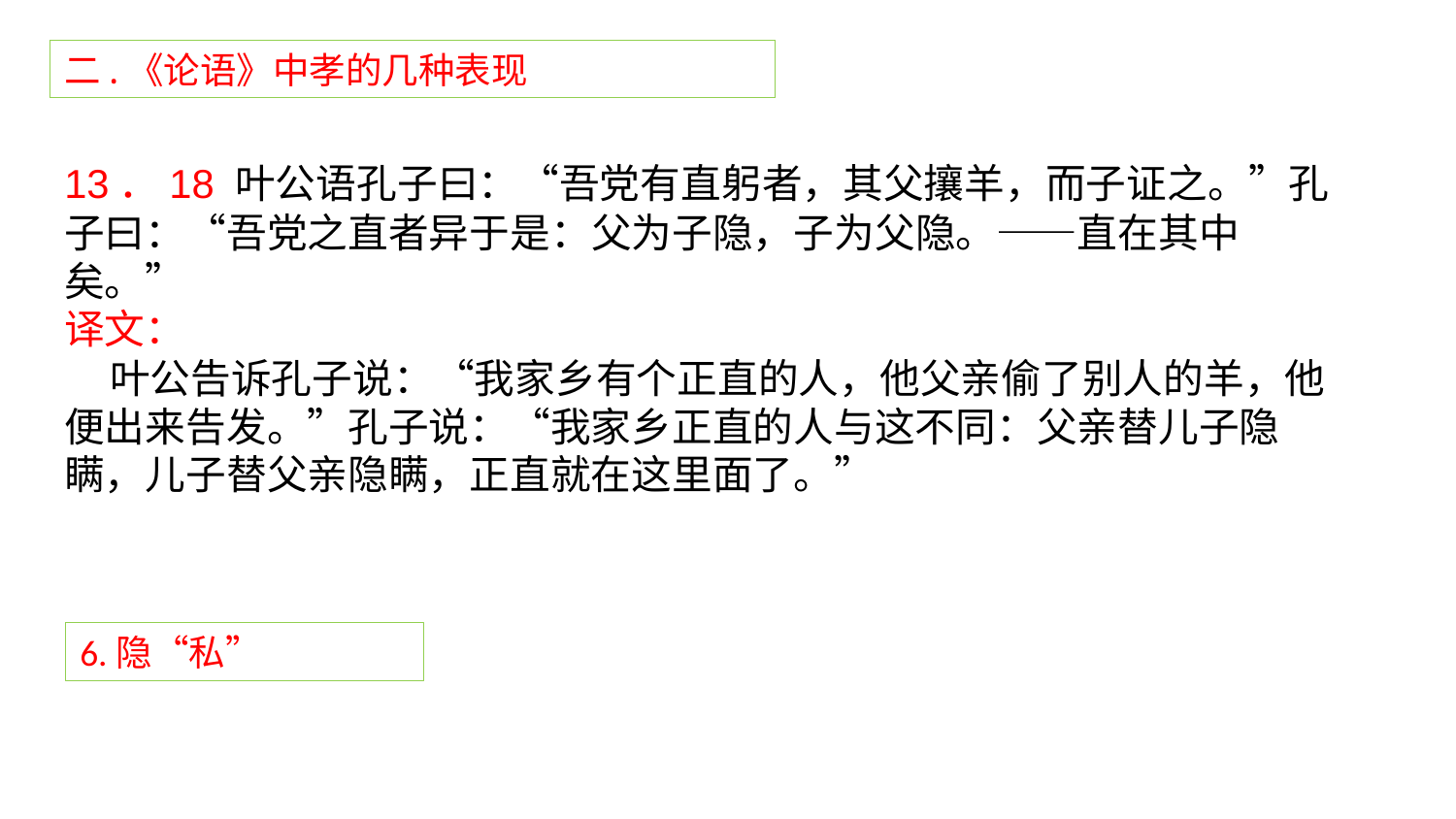

二.《论语》中孝的几种表现

13．18 叶公语孔子曰：“吾党有直躬者，其父攘羊，而子证之。”孔子曰：“吾党之直者异于是：父为子隐，子为父隐。——直在其中矣。”
译文：
    叶公告诉孔子说：“我家乡有个正直的人，他父亲偷了别人的羊，他便出来告发。”孔子说：“我家乡正直的人与这不同：父亲替儿子隐瞒，儿子替父亲隐瞒，正直就在这里面了。”
6.隐“私”